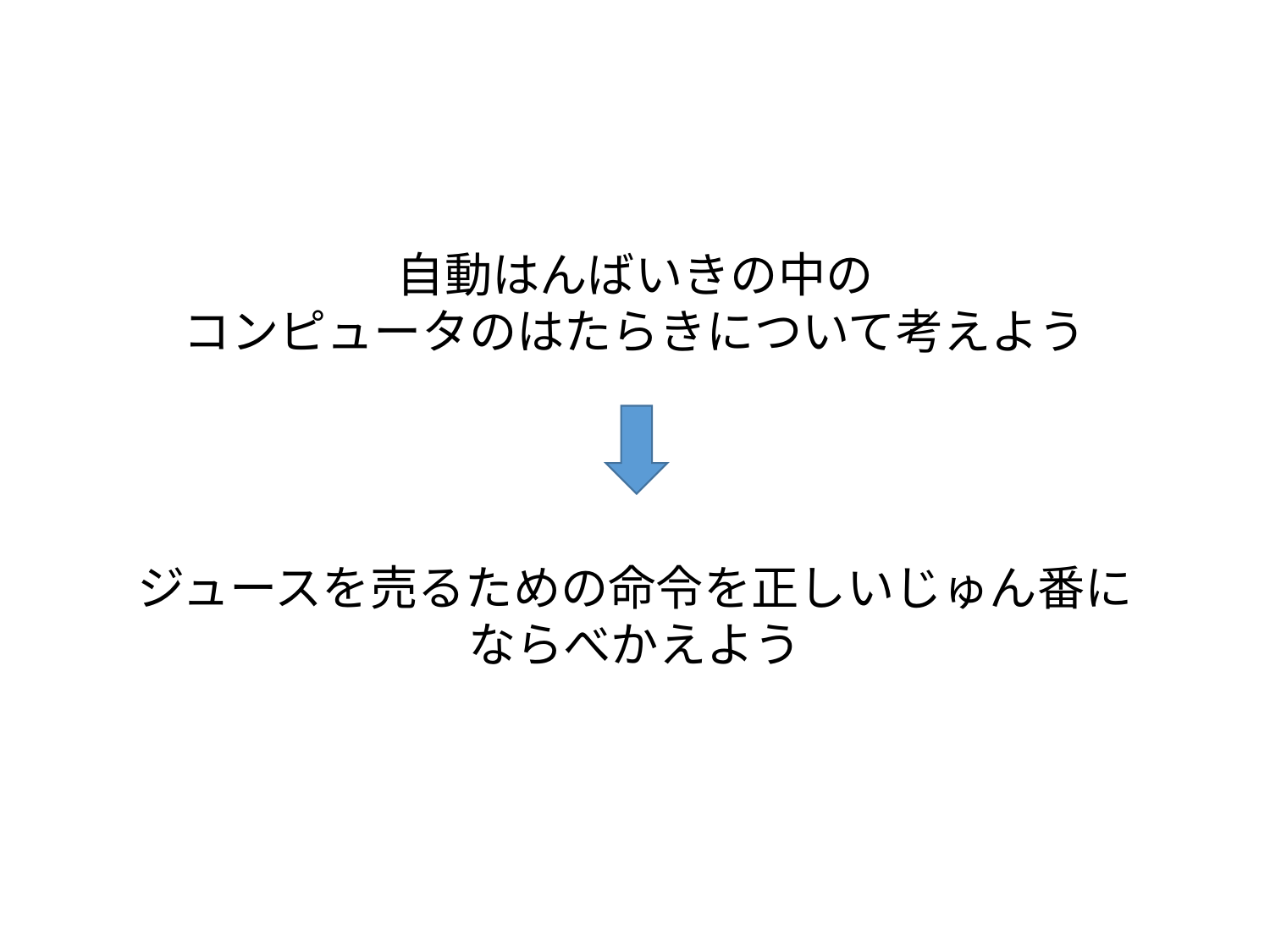

自動はんばいきの中の
コンピュータのはたらきについて考えよう

ジュースを売るための命令を正しいじゅん番にならべかえよう